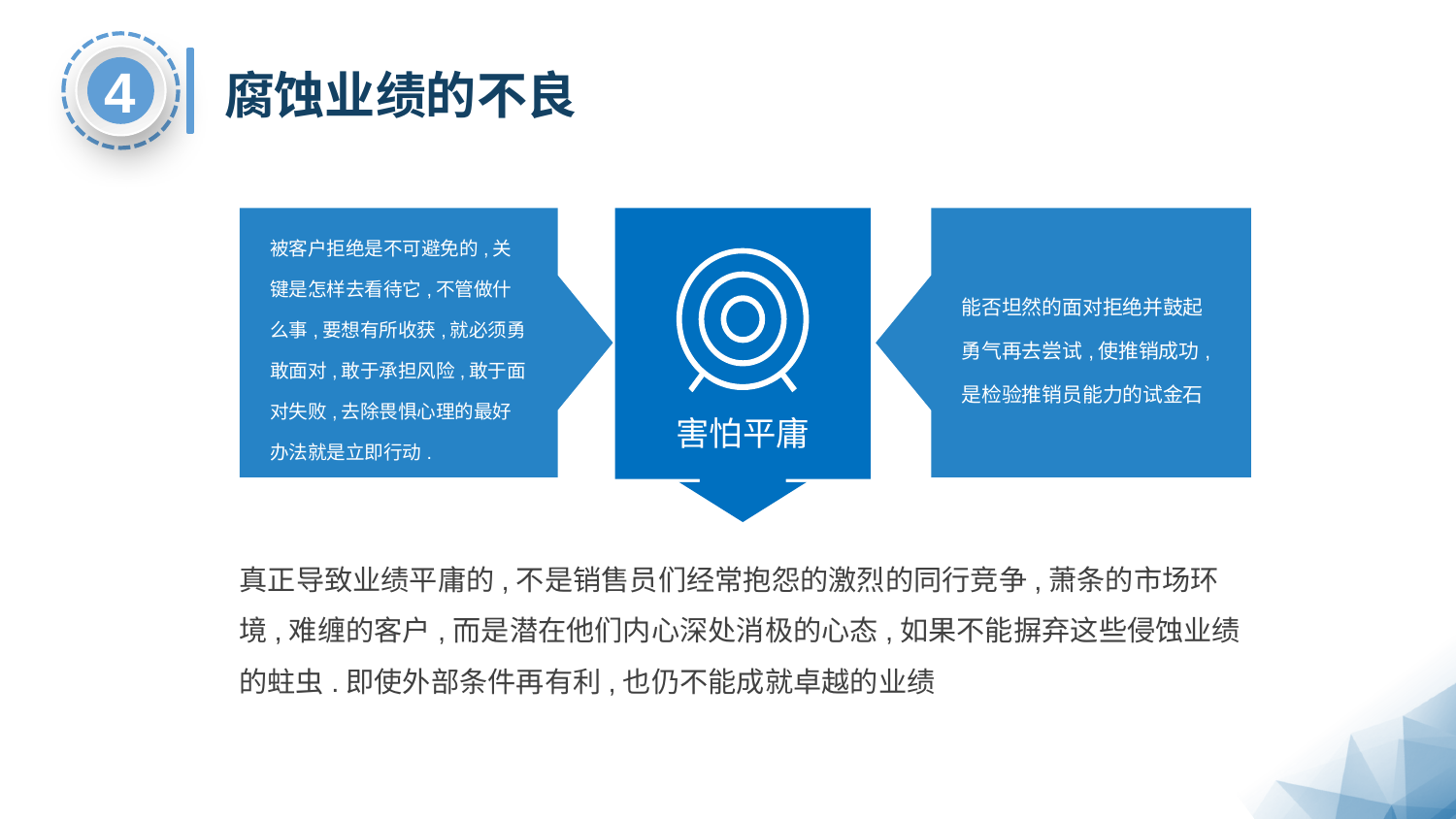

腐蚀业绩的不良
能否坦然的面对拒绝并鼓起勇气再去尝试,使推销成功,是检验推销员能力的试金石
被客户拒绝是不可避免的,关键是怎样去看待它,不管做什么事,要想有所收获,就必须勇敢面对,敢于承担风险,敢于面对失败,去除畏惧心理的最好办法就是立即行动.

害怕平庸
真正导致业绩平庸的,不是销售员们经常抱怨的激烈的同行竞争,萧条的市场环境,难缠的客户,而是潜在他们内心深处消极的心态,如果不能摒弃这些侵蚀业绩的蛀虫.即使外部条件再有利,也仍不能成就卓越的业绩